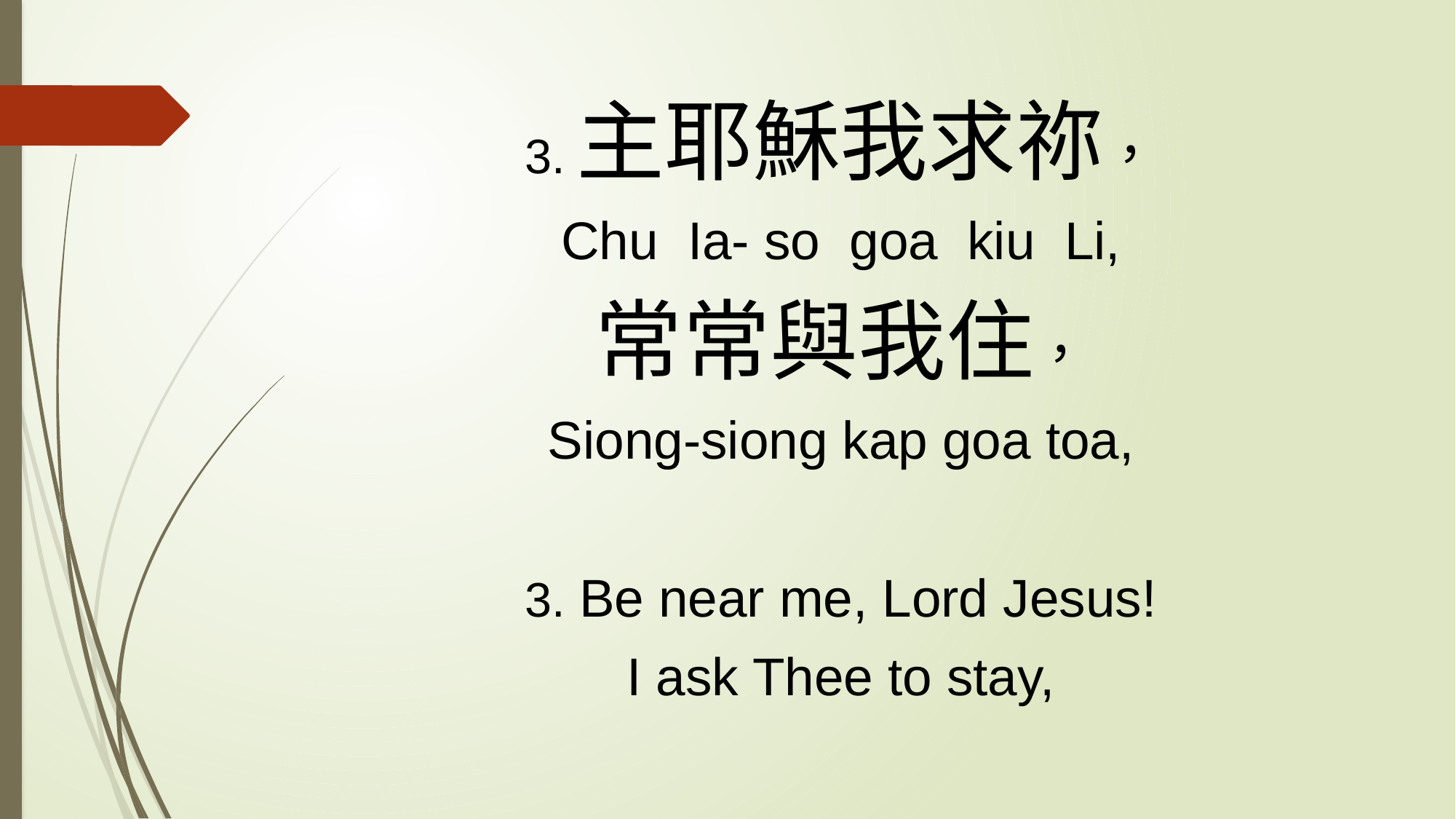

3.主耶穌我求祢，
Chu  Ia- so  goa  kiu  Li,
常常與我住，
Siong-siong kap goa toa,

3. Be near me, Lord Jesus!
I ask Thee to stay,